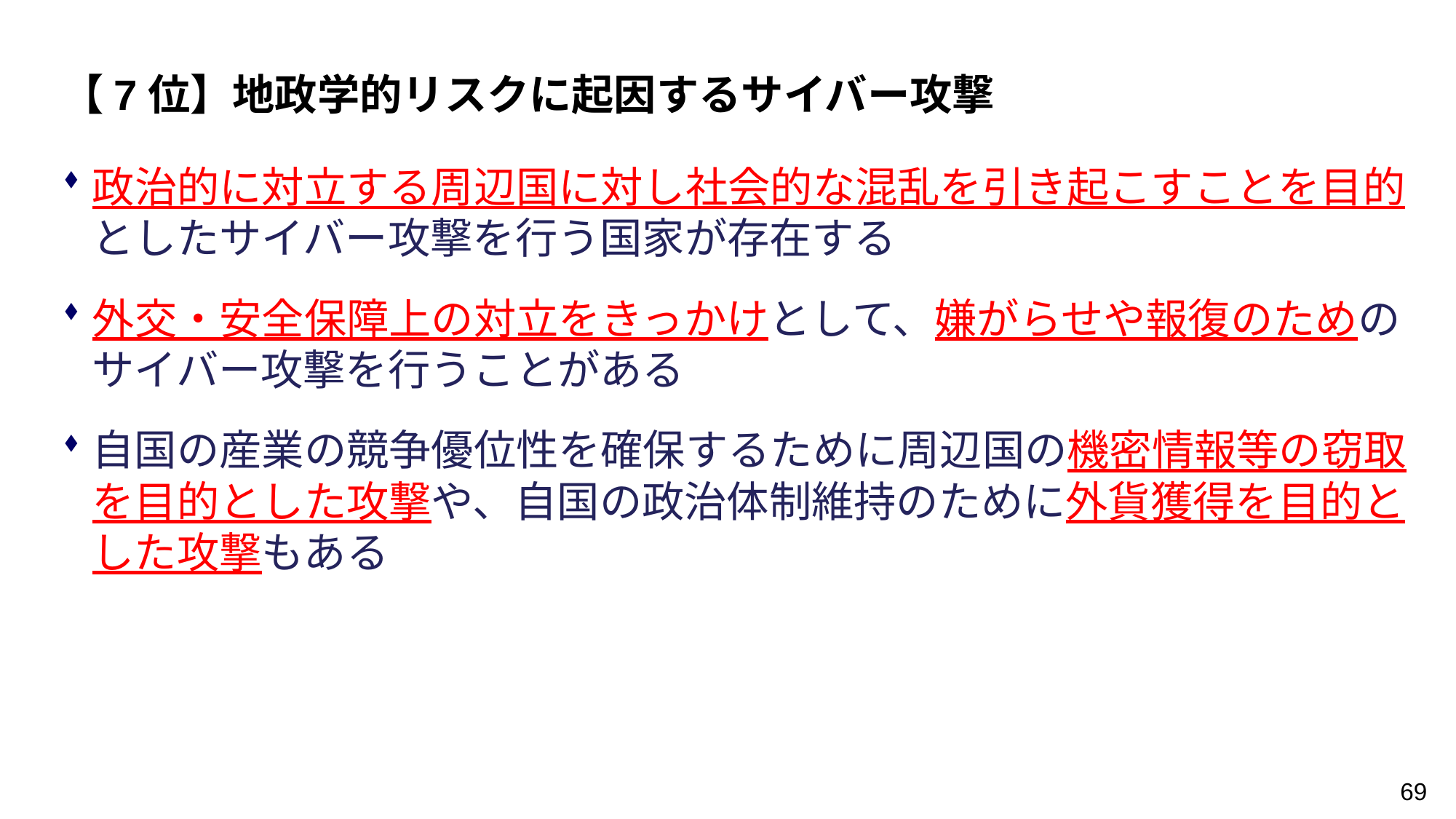

【7位】地政学的リスクに起因するサイバー攻撃
政治的に対立する周辺国に対し社会的な混乱を引き起こすことを目的としたサイバー攻撃を行う国家が存在する

外交・安全保障上の対立をきっかけとして、嫌がらせや報復のためのサイバー攻撃を行うことがある

自国の産業の競争優位性を確保するために周辺国の機密情報等の窃取を目的とした攻撃や、自国の政治体制維持のために外貨獲得を目的とした攻撃もある
69